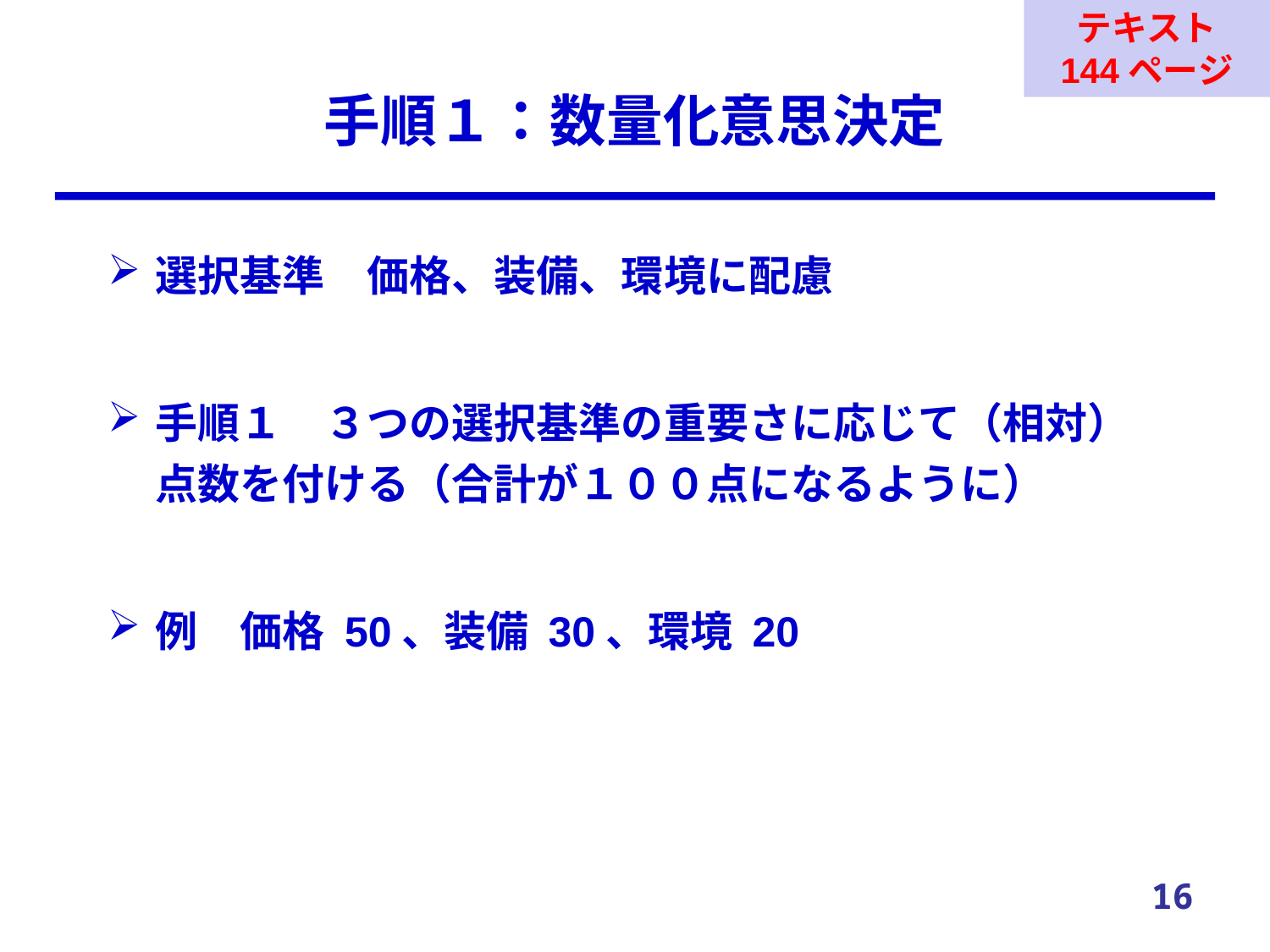

テキスト
144ページ
# 手順１：数量化意思決定
選択基準　価格、装備、環境に配慮

手順１　３つの選択基準の重要さに応じて（相対）点数を付ける（合計が１００点になるように）

例　価格 50、装備 30、環境 20
16